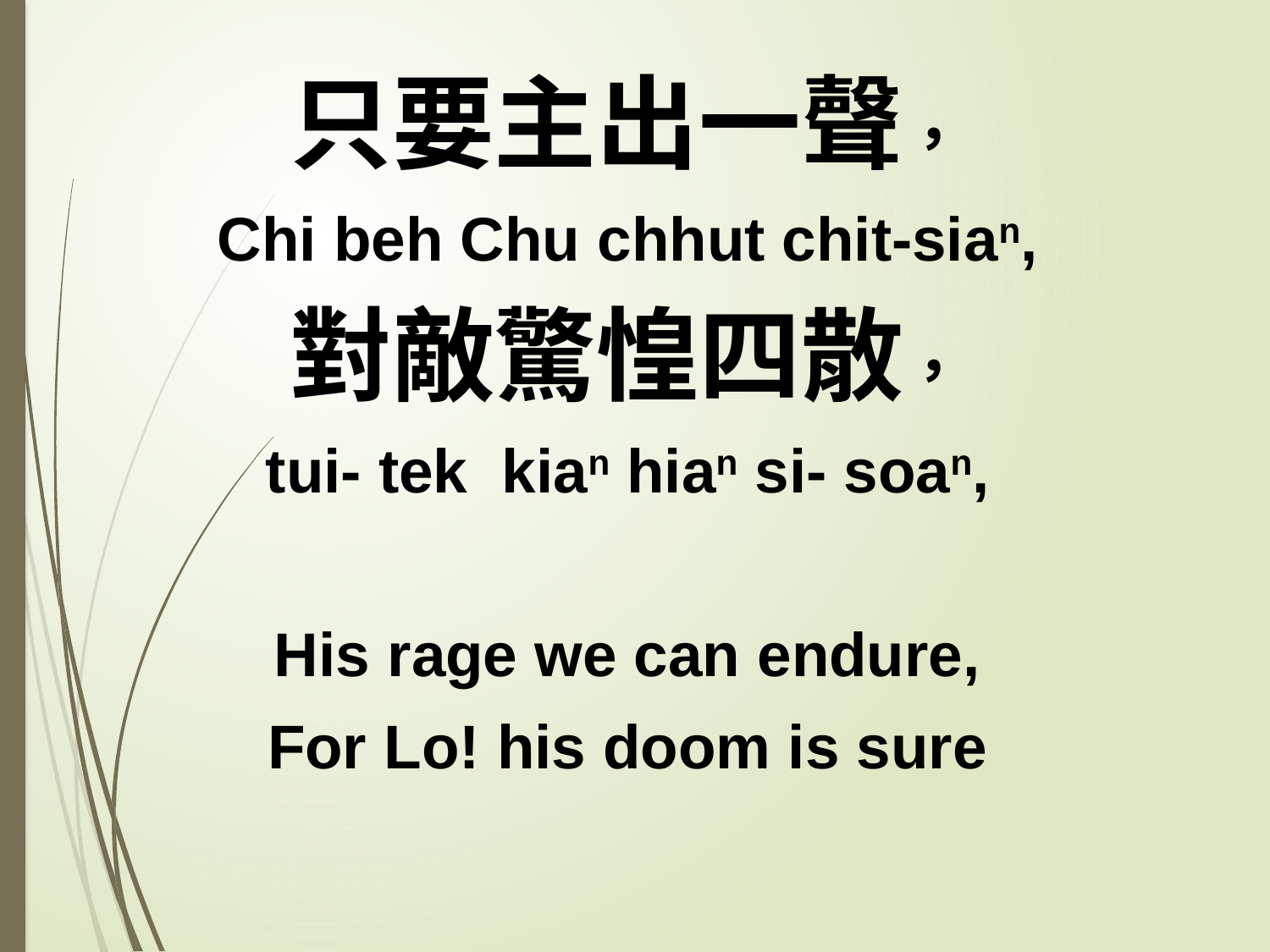

只要主出一聲，
Chi beh Chu chhut chit-sian,
對敵驚惶四散，
tui- tek  kian hian si- soan,

His rage we can endure,
For Lo! his doom is sure